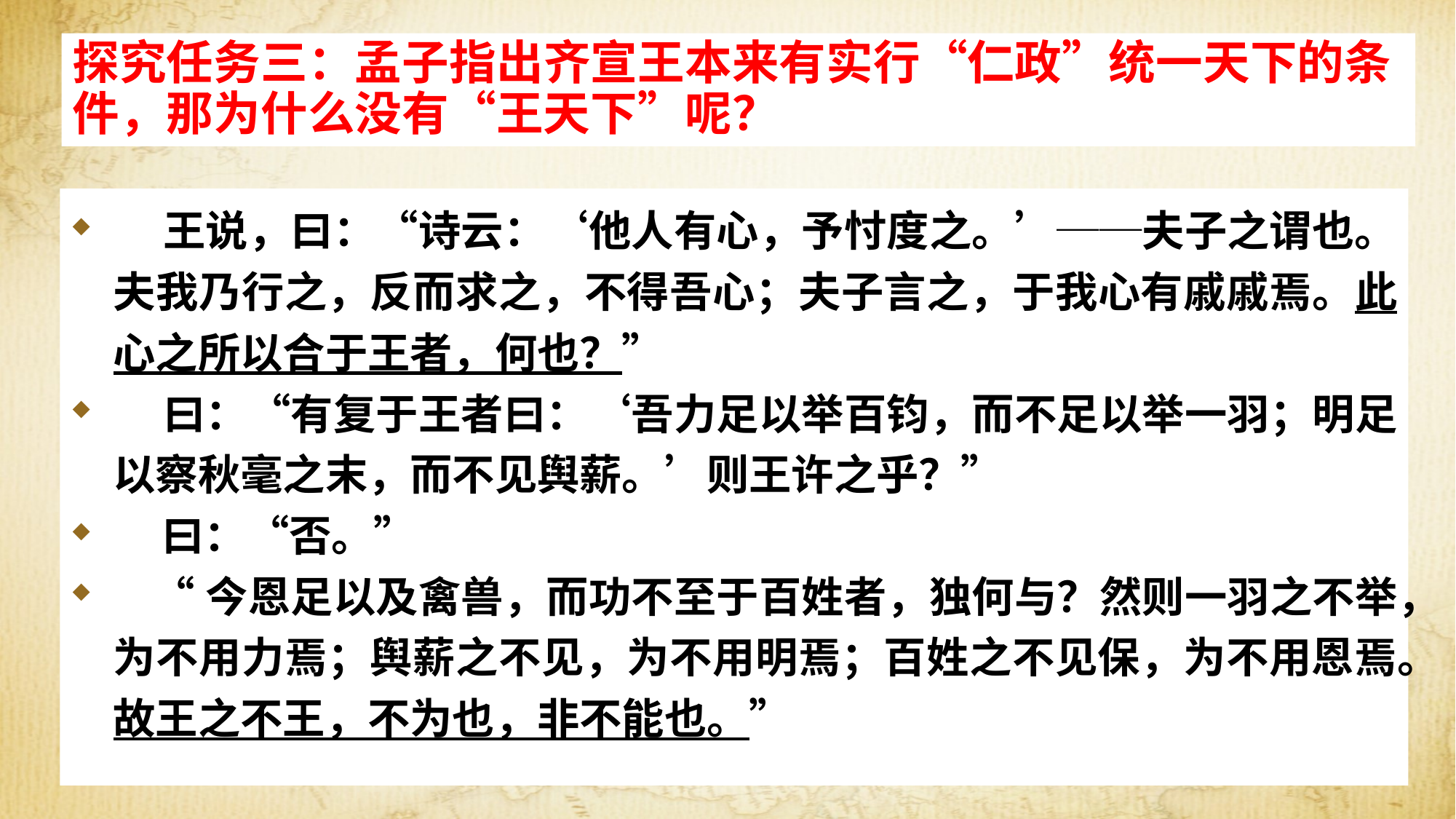

# 探究任务三：孟子指出齐宣王本来有实行“仁政”统一天下的条件，那为什么没有“王天下”呢？
    王说，曰：“诗云：‘他人有心，予忖度之。’──夫子之谓也。夫我乃行之，反而求之，不得吾心；夫子言之，于我心有戚戚焉。此心之所以合于王者，何也？”
    曰：“有复于王者曰：‘吾力足以举百钧，而不足以举一羽；明足以察秋毫之末，而不见舆薪。’则王许之乎？”
    曰：“否。”
    “今恩足以及禽兽，而功不至于百姓者，独何与？然则一羽之不举，为不用力焉；舆薪之不见，为不用明焉；百姓之不见保，为不用恩焉。故王之不王，不为也，非不能也。”